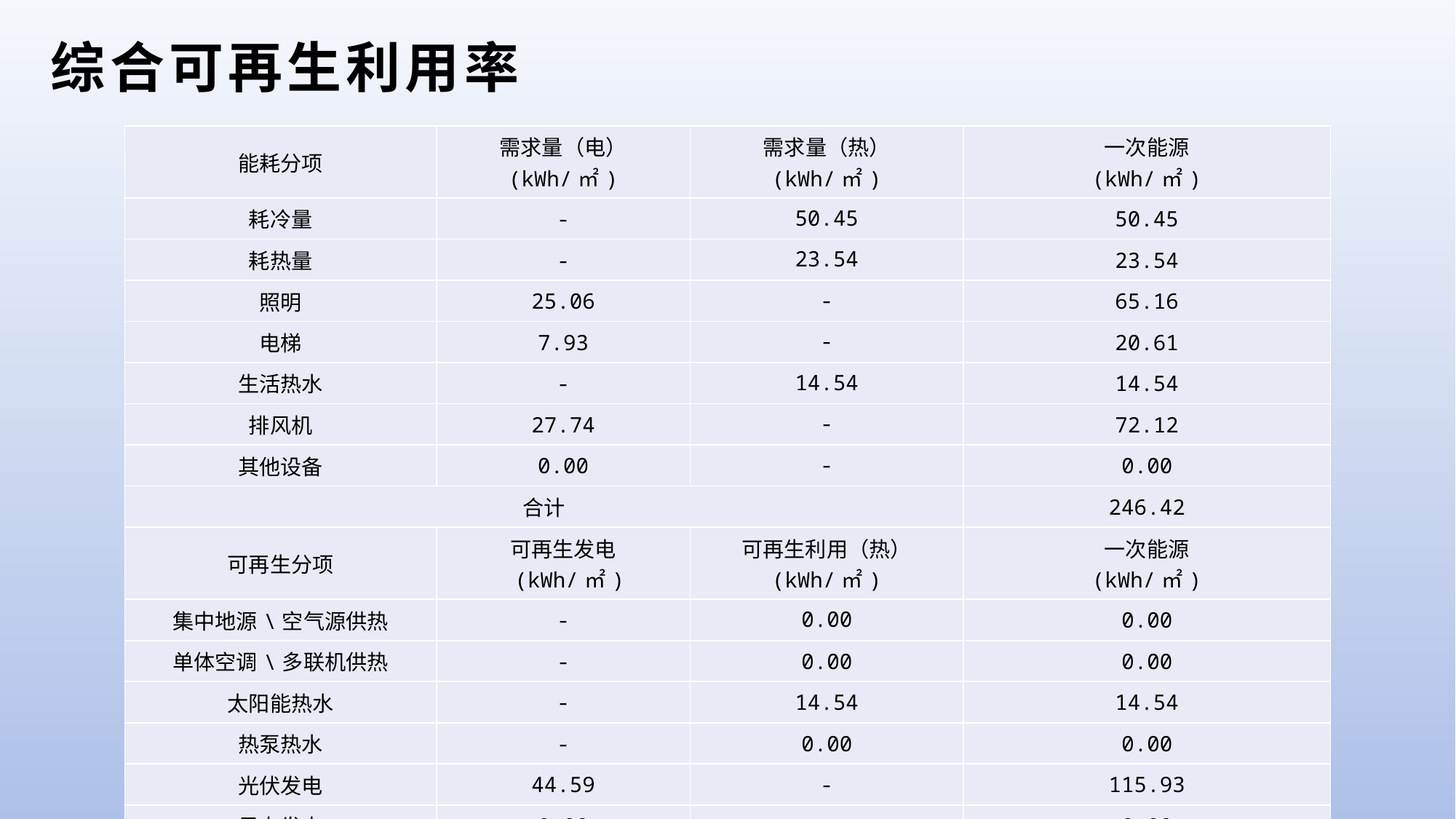

# 综合可再生利用率
| 能耗分项 | 需求量（电） (kWh/㎡) | 需求量（热） (kWh/㎡) | 一次能源 (kWh/㎡) |
| --- | --- | --- | --- |
| 耗冷量 | - | 50.45 | 50.45 |
| 耗热量 | - | 23.54 | 23.54 |
| 照明 | 25.06 | - | 65.16 |
| 电梯 | 7.93 | - | 20.61 |
| 生活热水 | - | 14.54 | 14.54 |
| 排风机 | 27.74 | - | 72.12 |
| 其他设备 | 0.00 | - | 0.00 |
| 合计 |  |  | 246.42 |
| 可再生分项 | 可再生发电 (kWh/㎡) | 可再生利用（热） (kWh/㎡) | 一次能源 (kWh/㎡) |
| 集中地源\空气源供热 | - | 0.00 | 0.00 |
| 单体空调\多联机供热 | - | 0.00 | 0.00 |
| 太阳能热水 | - | 14.54 | 14.54 |
| 热泵热水 | - | 0.00 | 0.00 |
| 光伏发电 | 44.59 | - | 115.93 |
| 风力发电 | 0.00 | - | 0.00 |
| 合计 |  |  | 130.47 |
| 可再生能源利用率(%) |  |  | 52.95 |